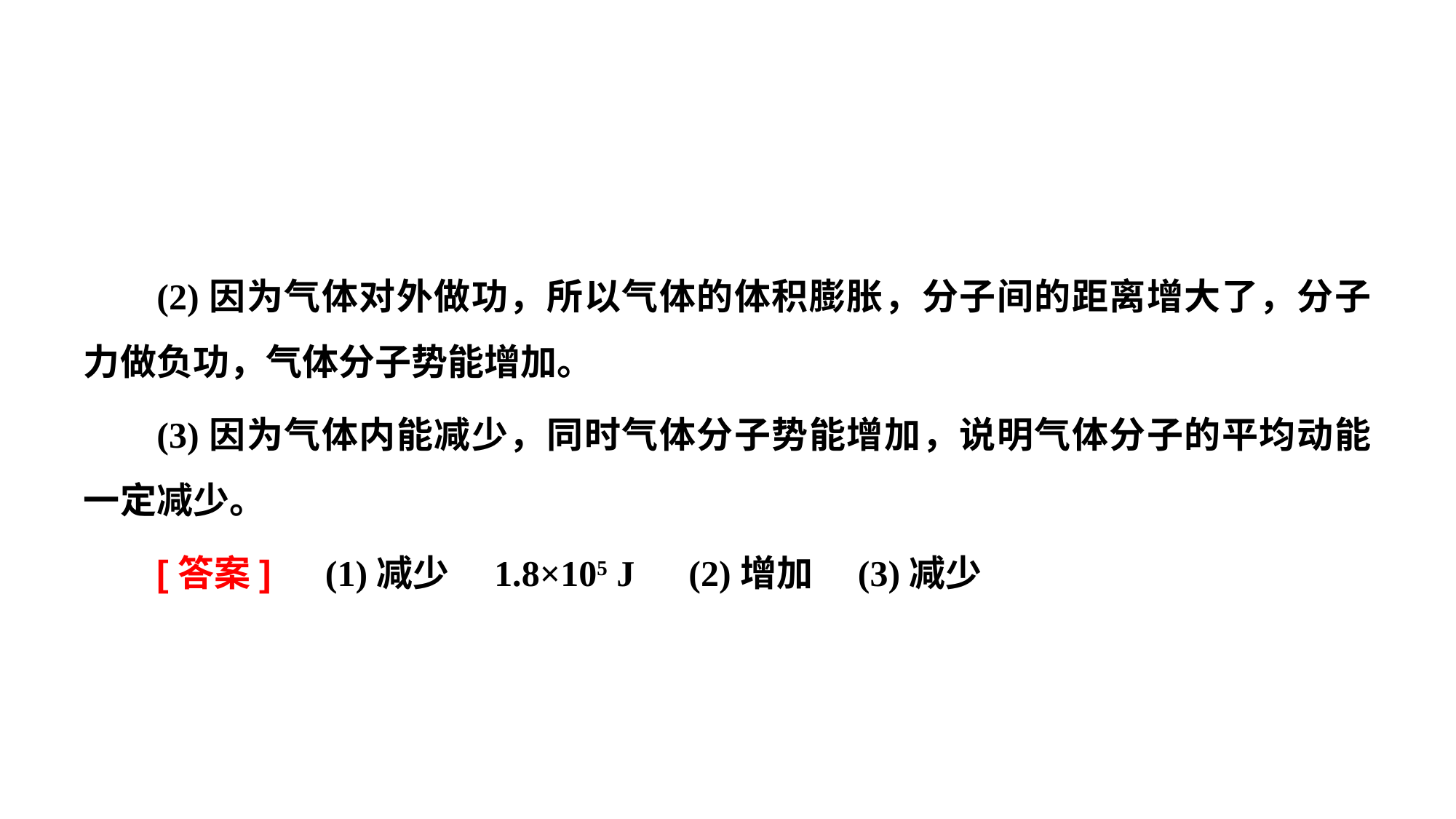

(2)因为气体对外做功，所以气体的体积膨胀，分子间的距离增大了，分子力做负功，气体分子势能增加。
(3)因为气体内能减少，同时气体分子势能增加，说明气体分子的平均动能一定减少。
[答案]　(1)减少　1.8×105 J　(2)增加　(3)减少